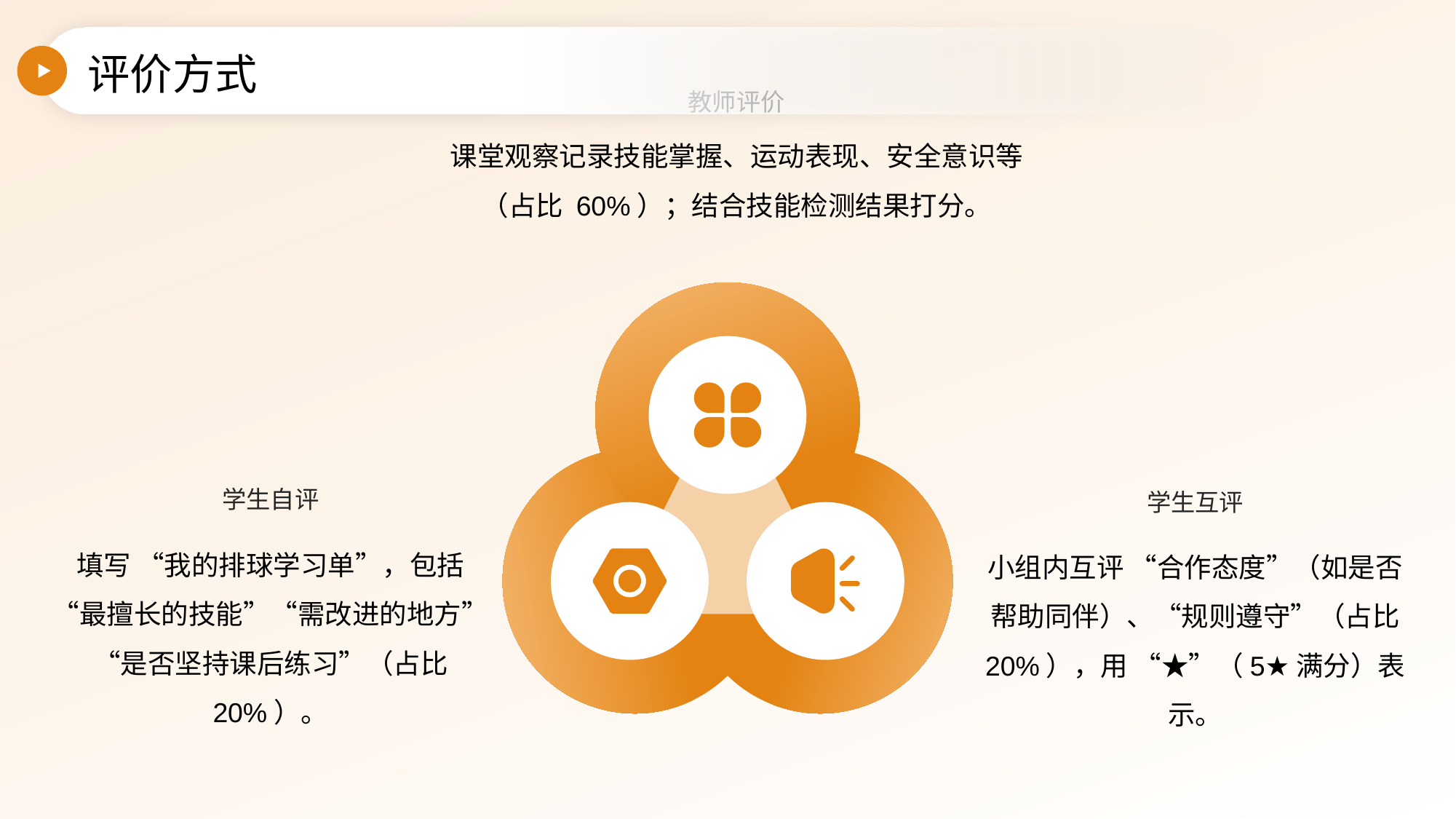

评价方式

教师评价
课堂观察记录技能掌握、运动表现、安全意识等（占比 60%）；结合技能检测结果打分。

学生自评
学生互评

填写 “我的排球学习单”，包括 “最擅长的技能”“需改进的地方”“是否坚持课后练习”（占比 20%）。
小组内互评 “合作态度”（如是否帮助同伴）、“规则遵守”（占比 20%），用 “★”（5★满分）表示。